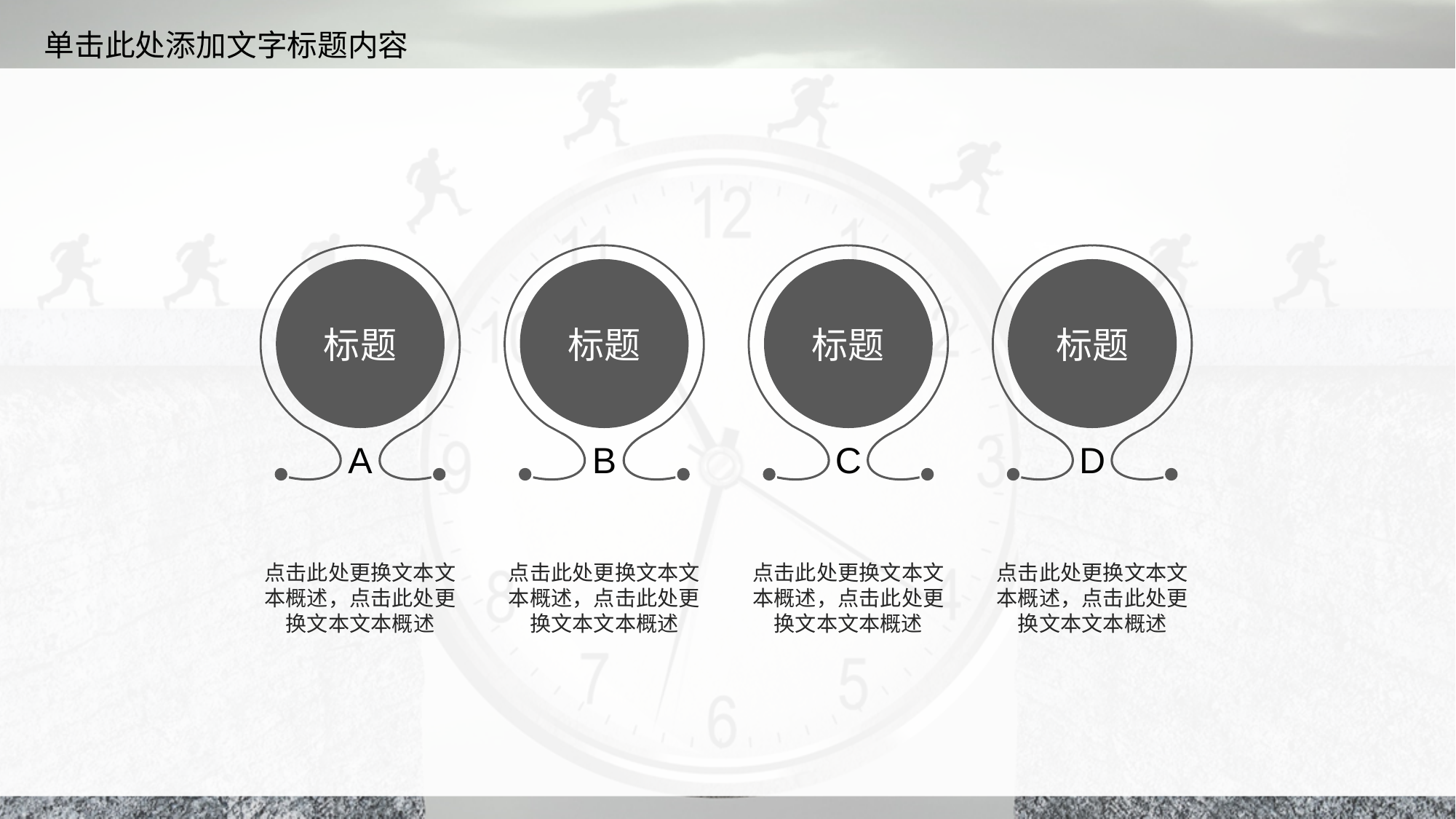

A
标题
B
标题
C
标题
D
标题
点击此处更换文本文本概述，点击此处更换文本文本概述
点击此处更换文本文本概述，点击此处更换文本文本概述
点击此处更换文本文本概述，点击此处更换文本文本概述
点击此处更换文本文本概述，点击此处更换文本文本概述